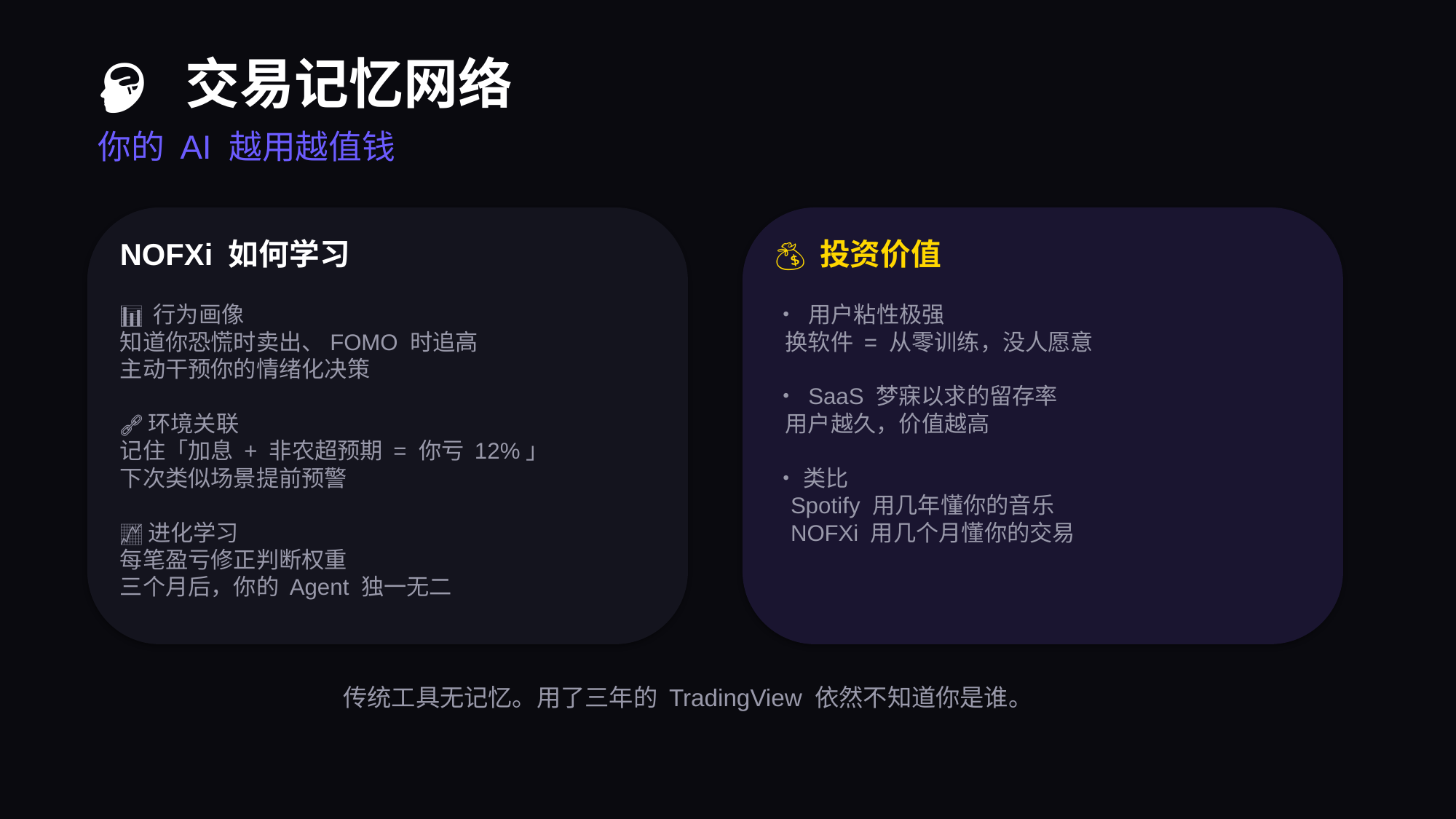

🧠  交易记忆网络
你的 AI 越用越值钱

NOFXi 如何学习
💰 投资价值
📊 行为画像
知道你恐慌时卖出、FOMO 时追高
主动干预你的情绪化决策
🔗 环境关联
记住「加息 + 非农超预期 = 你亏 12%」
下次类似场景提前预警
📈 进化学习
每笔盈亏修正判断权重
三个月后，你的 Agent 独一无二
• 用户粘性极强
  换软件 = 从零训练，没人愿意
• SaaS 梦寐以求的留存率
  用户越久，价值越高
• 类比
  Spotify 用几年懂你的音乐
  NOFXi 用几个月懂你的交易
传统工具无记忆。用了三年的 TradingView 依然不知道你是谁。